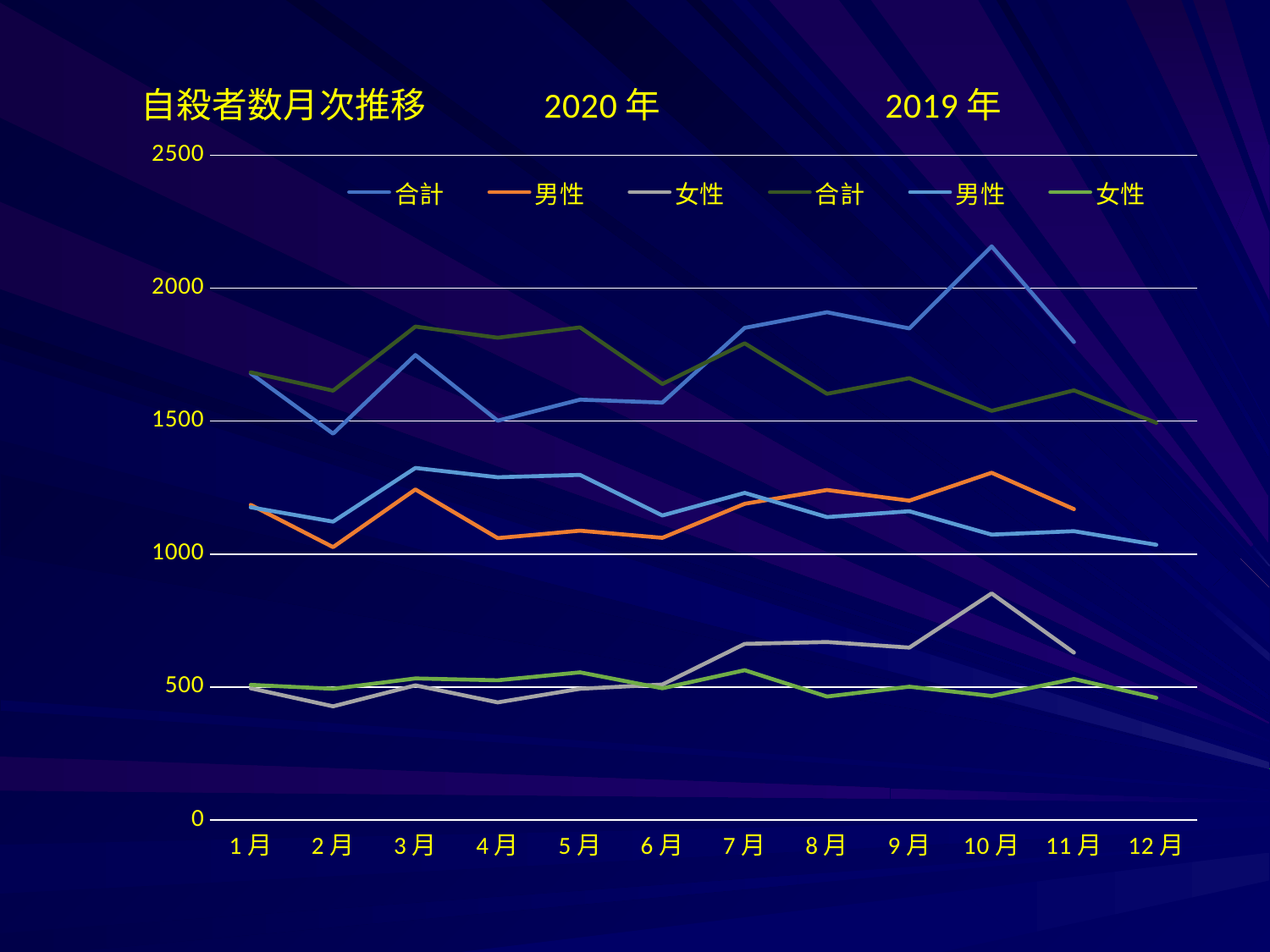

### Chart: 自殺者数月次推移　　　2020年　　　　　　2019年

| Category | 合計 | 男性 | 女性 | 合計 | 男性 | 女性 |
|---|---|---|---|---|---|---|
| 1月 | 1680.0 | 1185.0 | 495.0 | 1684.0 | 1176.0 | 508.0 |
| 2月 | 1453.0 | 1026.0 | 427.0 | 1615.0 | 1122.0 | 493.0 |
| 3月 | 1749.0 | 1243.0 | 506.0 | 1856.0 | 1324.0 | 532.0 |
| 4月 | 1502.0 | 1060.0 | 442.0 | 1814.0 | 1289.0 | 525.0 |
| 5月 | 1581.0 | 1088.0 | 493.0 | 1853.0 | 1298.0 | 555.0 |
| 6月 | 1570.0 | 1061.0 | 509.0 | 1640.0 | 1145.0 | 495.0 |
| 7月 | 1851.0 | 1189.0 | 662.0 | 1793.0 | 1230.0 | 563.0 |
| 8月 | 1910.0 | 1241.0 | 669.0 | 1603.0 | 1139.0 | 464.0 |
| 9月 | 1849.0 | 1201.0 | 648.0 | 1662.0 | 1161.0 | 501.0 |
| 10月 | 2158.0 | 1306.0 | 852.0 | 1539.0 | 1073.0 | 466.0 |
| 11月 | 1798.0 | 1169.0 | 629.0 | 1616.0 | 1086.0 | 530.0 |
| 12月 | None | None | None | 1494.0 | 1035.0 | 459.0 |